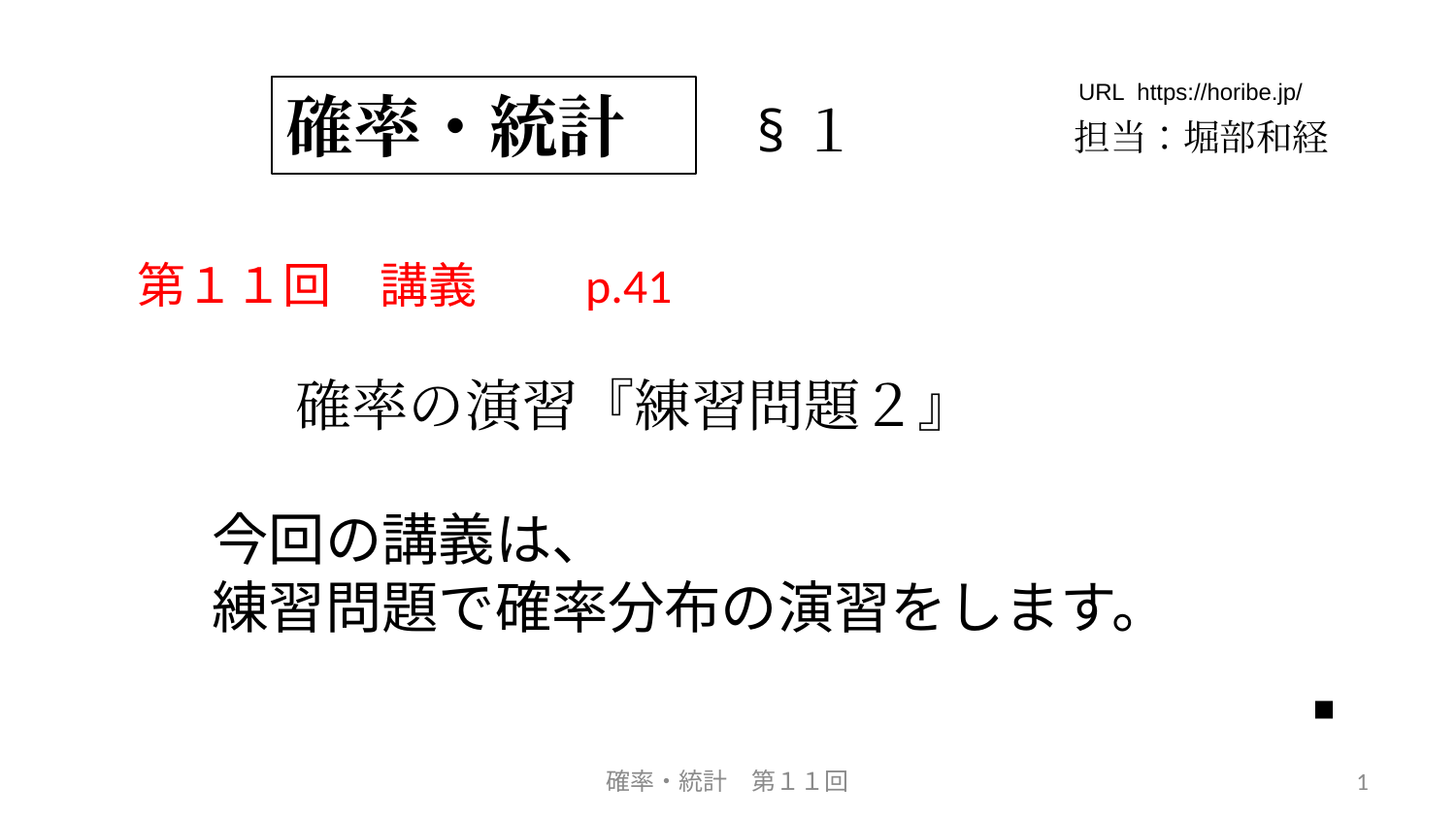

URL  https://horibe.jp/
確率・統計
§１
担当：堀部和経
第１１回　講義　　p.41
確率の演習『練習問題２』
今回の講義は、
練習問題で確率分布の演習をします。
■

確率・統計　第１１回
1